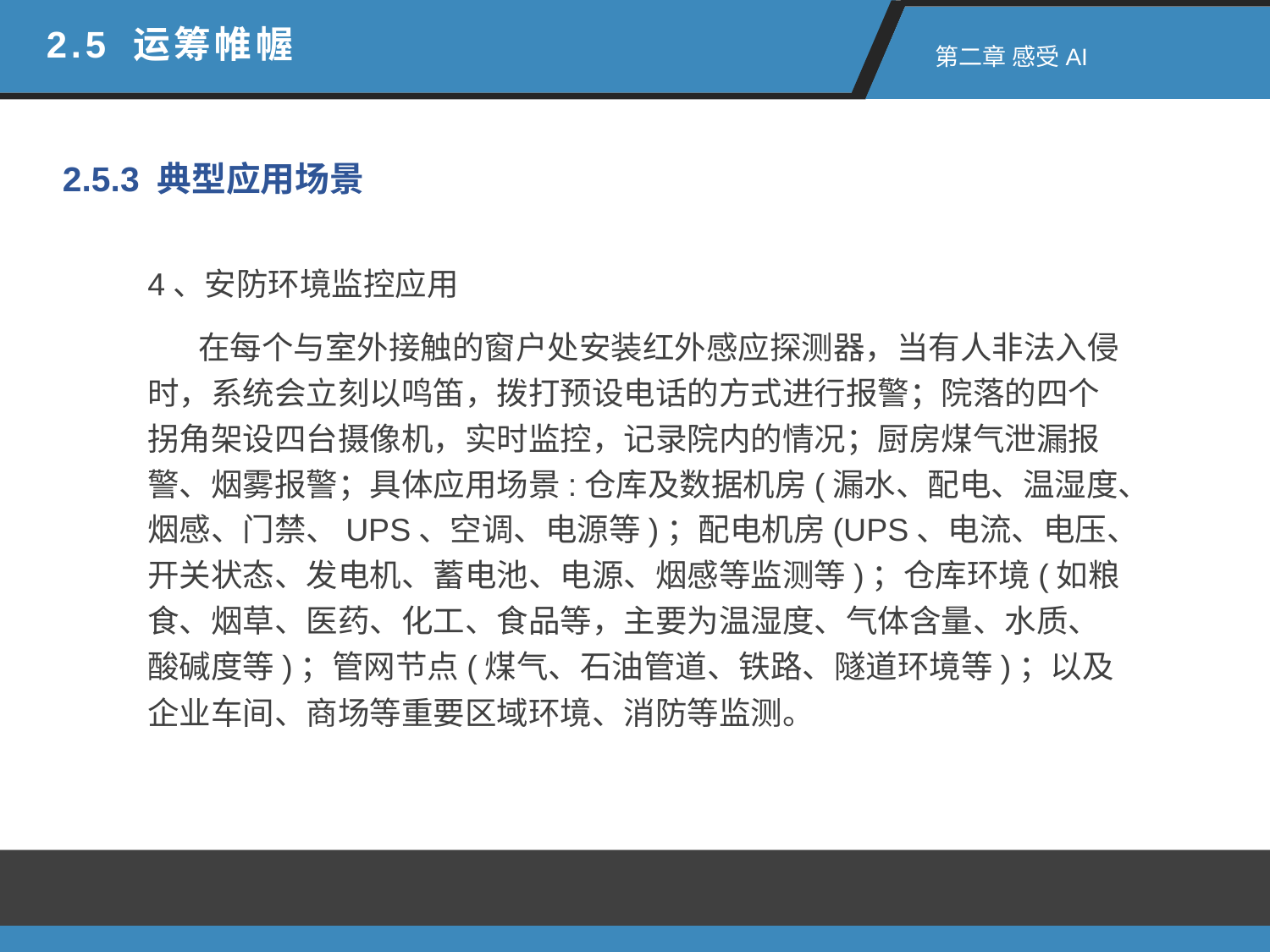

2.5 运筹帷幄
  第二章 感受AI
2.5.3 典型应用场景

4、安防环境监控应用
      在每个与室外接触的窗户处安装红外感应探测器，当有人非法入侵时，系统会立刻以鸣笛，拨打预设电话的方式进行报警；院落的四个拐角架设四台摄像机，实时监控，记录院内的情况；厨房煤气泄漏报警、烟雾报警；具体应用场景:仓库及数据机房(漏水、配电、温湿度、烟感、门禁、UPS、空调、电源等)；配电机房(UPS、电流、电压、开关状态、发电机、蓄电池、电源、烟感等监测等)；仓库环境(如粮食、烟草、医药、化工、食品等，主要为温湿度、气体含量、水质、酸碱度等)；管网节点(煤气、石油管道、铁路、隧道环境等)；以及企业车间、商场等重要区域环境、消防等监测。